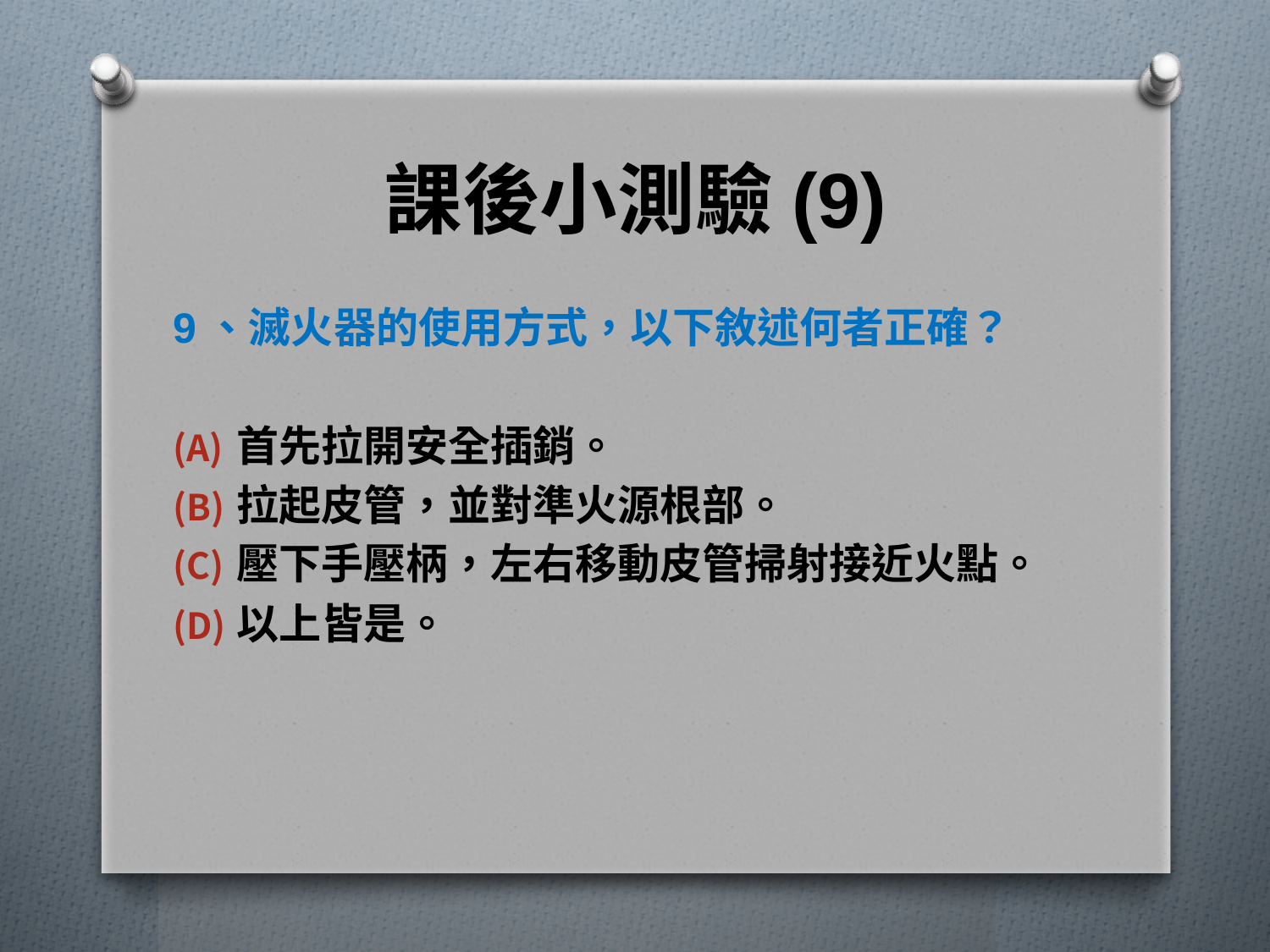

# 課後小測驗(9)
9、滅火器的使用方式，以下敘述何者正確？

首先拉開安全插銷。
拉起皮管，並對準火源根部。
壓下手壓柄，左右移動皮管掃射接近火點。
以上皆是。